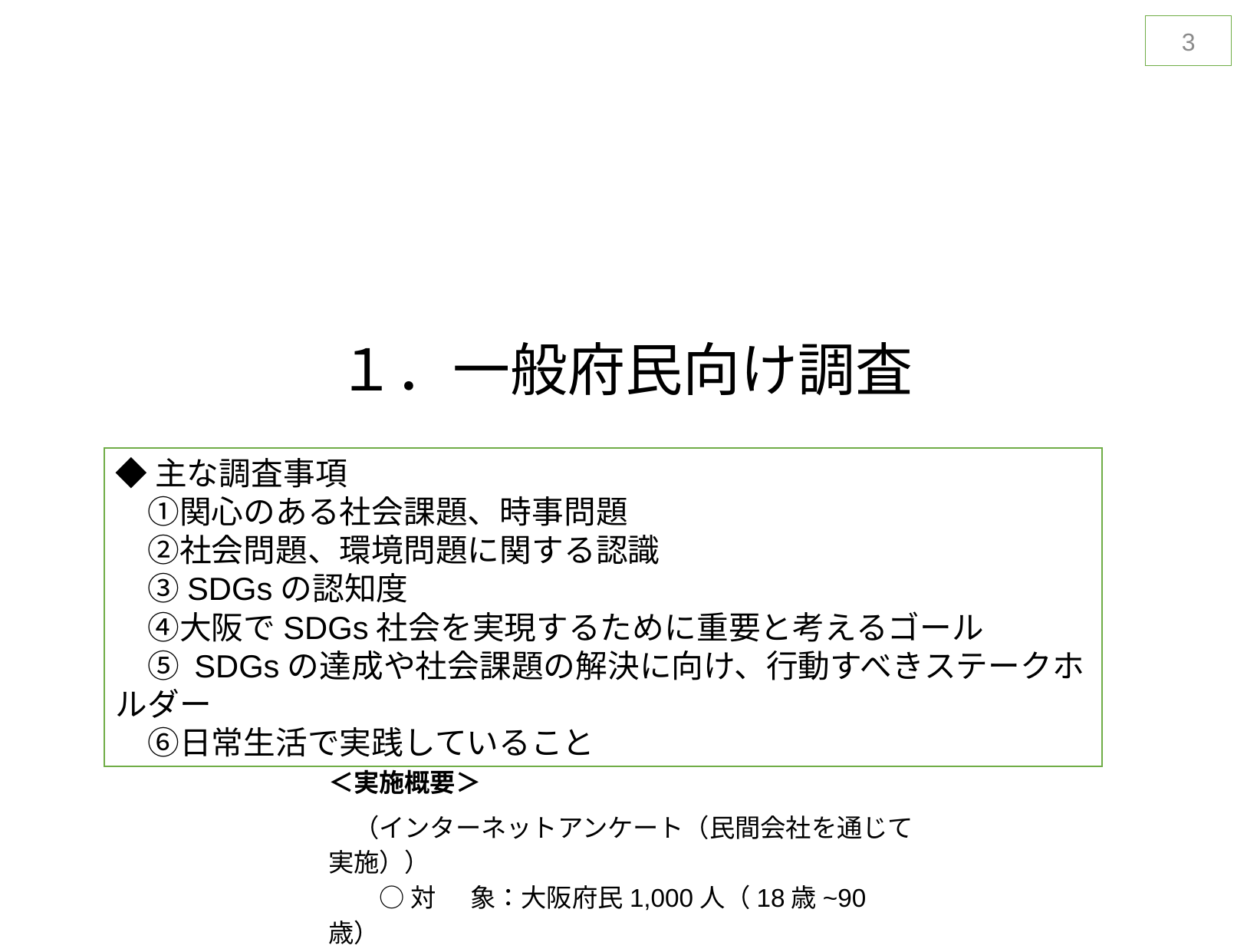

3
１．一般府民向け調査
◆主な調査事項
　①関心のある社会課題、時事問題
　②社会問題、環境問題に関する認識
　③SDGsの認知度
　④大阪でSDGs社会を実現するために重要と考えるゴール
　⑤ SDGsの達成や社会課題の解決に向け、行動すべきステークホルダー
　⑥日常生活で実践していること
＜実施概要＞
　（インターネットアンケート（民間会社を通じて実施））
　　○ 対      象：大阪府民1,000人（18歳~90歳）
　　○ 実施期間：2019年10月29日